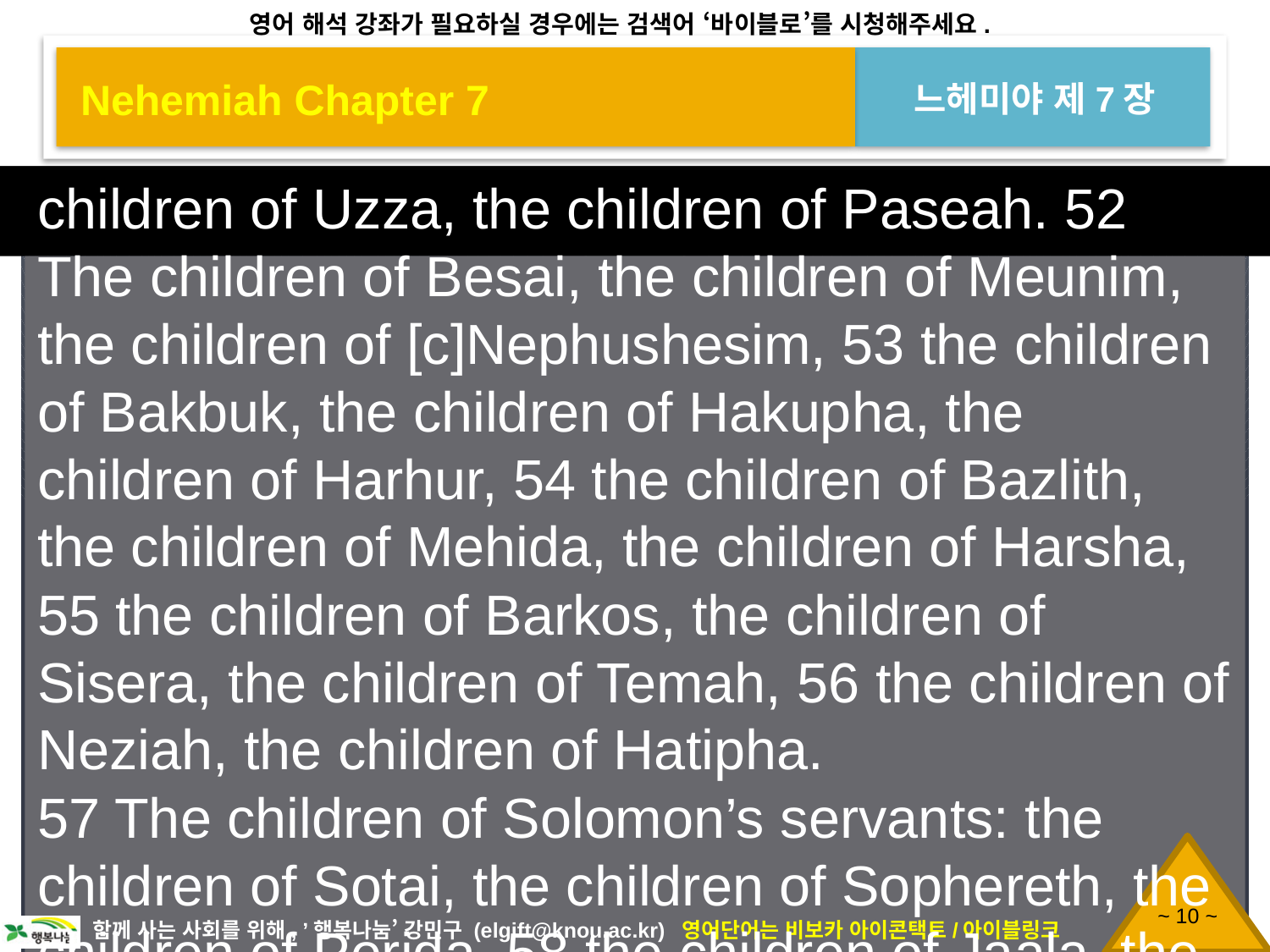

Nehemiah Chapter 7
느헤미야 제7장
children of Uzza, the children of Paseah. 52 The children of Besai, the children of Meunim, the children of [c]Nephushesim, 53 the children of Bakbuk, the children of Hakupha, the children of Harhur, 54 the children of Bazlith, the children of Mehida, the children of Harsha, 55 the children of Barkos, the children of Sisera, the children of Temah, 56 the children of Neziah, the children of Hatipha.
57 The children of Solomon’s servants: the children of Sotai, the children of Sophereth, the children of Perida, 58 the children of Jaala, the children of